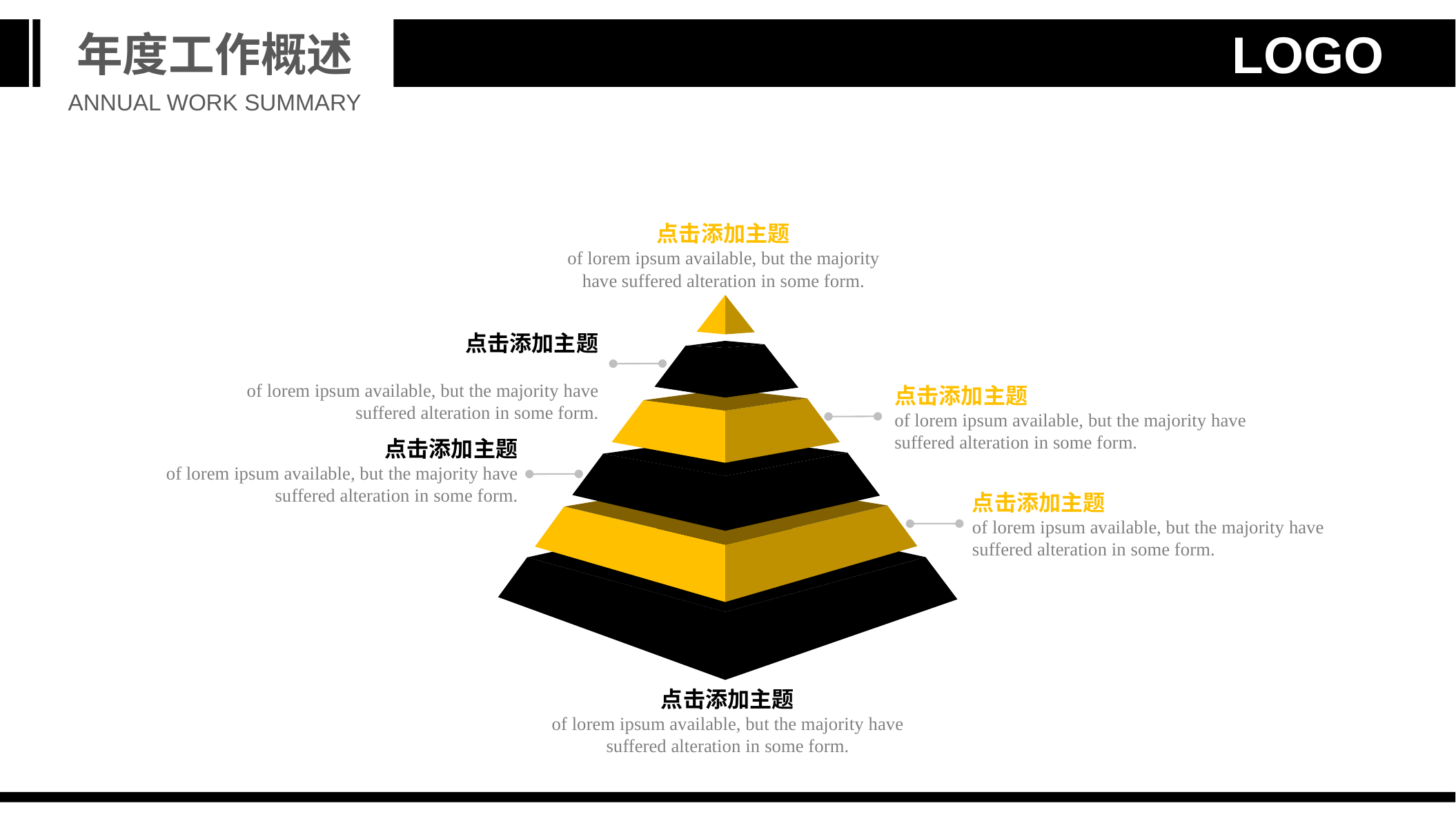

年度工作概述
LOGO
ANNUAL WORK SUMMARY
点击添加主题
of lorem ipsum available, but the majority have suffered alteration in some form.

点击添加主题
of lorem ipsum available, but the majority have suffered alteration in some form.

点击添加主题
of lorem ipsum available, but the majority have suffered alteration in some form.

点击添加主题
of lorem ipsum available, but the majority have suffered alteration in some form.

点击添加主题
of lorem ipsum available, but the majority have suffered alteration in some form.

点击添加主题
of lorem ipsum available, but the majority have suffered alteration in some form.